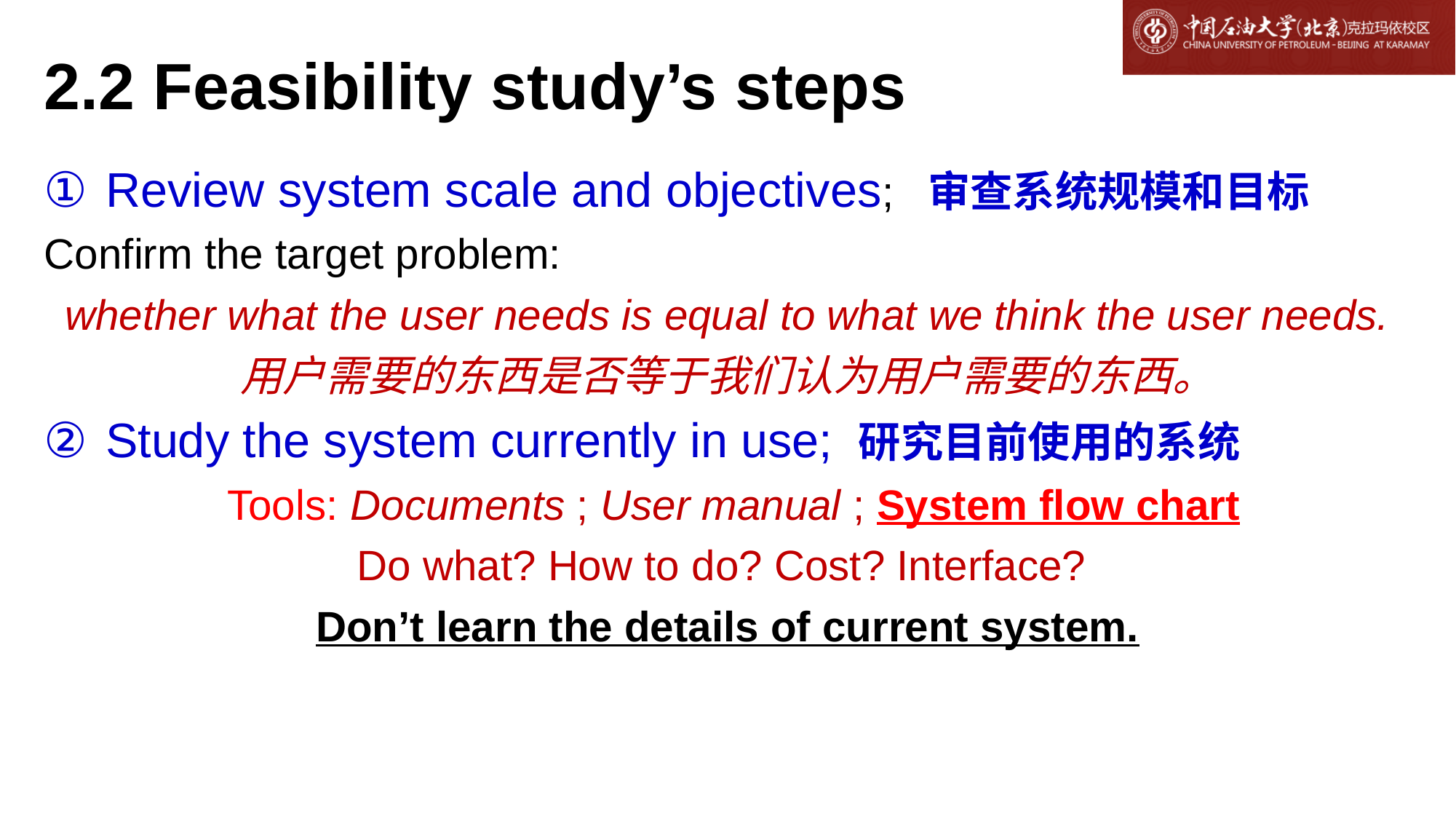

# 2.2 Feasibility study’s steps
Review system scale and objectives;  审查系统规模和目标
Confirm the target problem:
whether what the user needs is equal to what we think the user needs.
用户需要的东西是否等于我们认为用户需要的东西。
Study the system currently in use; 研究目前使用的系统
 Tools: Documents ; User manual ; System flow chart
Do what? How to do? Cost? Interface?
Don’t learn the details of current system.